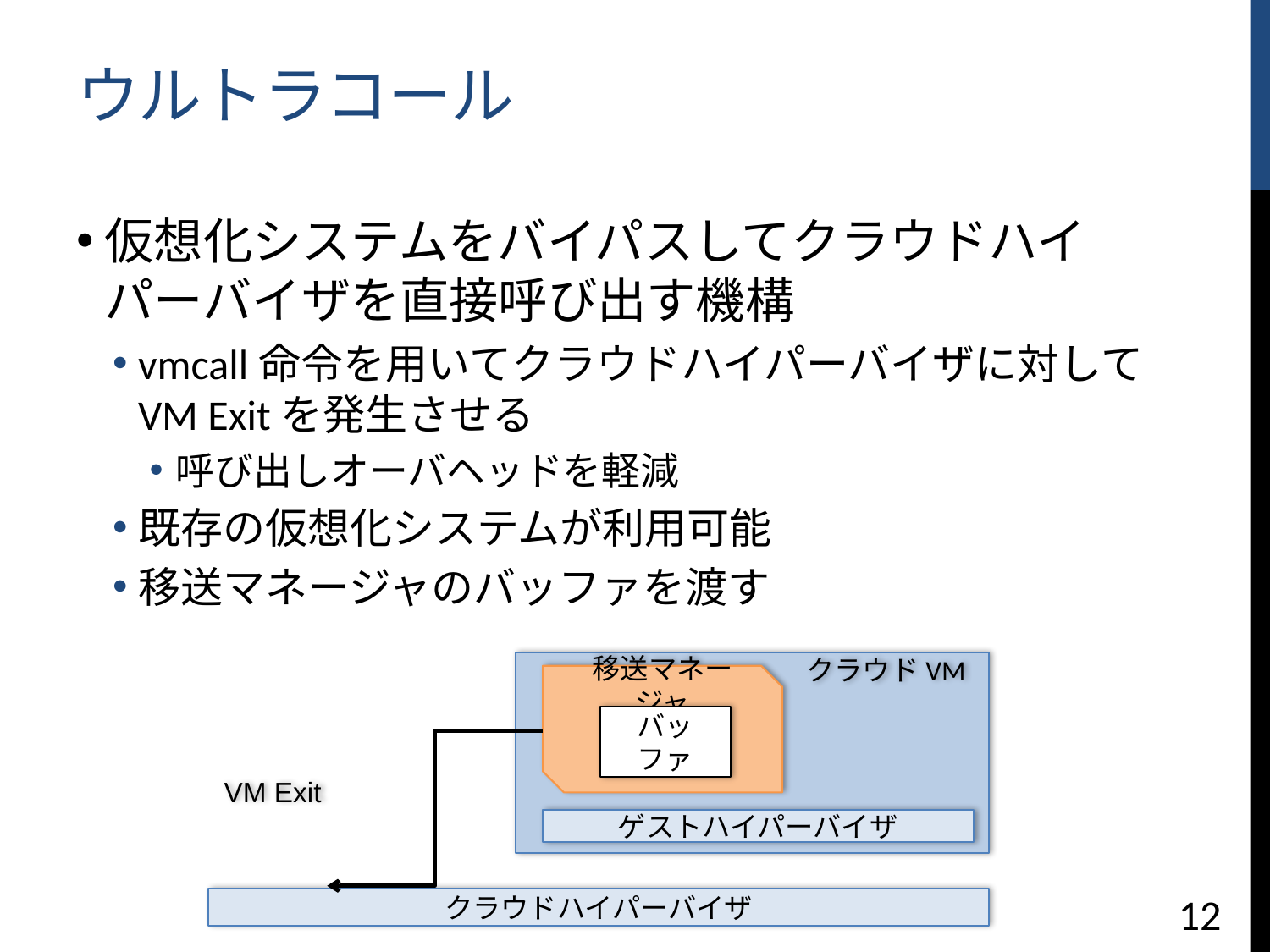

# ウルトラコール
仮想化システムをバイパスしてクラウドハイパーバイザを直接呼び出す機構
vmcall命令を用いてクラウドハイパーバイザに対してVM Exitを発生させる
呼び出しオーバヘッドを軽減
既存の仮想化システムが利用可能
移送マネージャのバッファを渡す

クラウドVM

移送マネージャ

バッファ
VM Exit
ゲストハイパーバイザ
クラウドハイパーバイザ
12